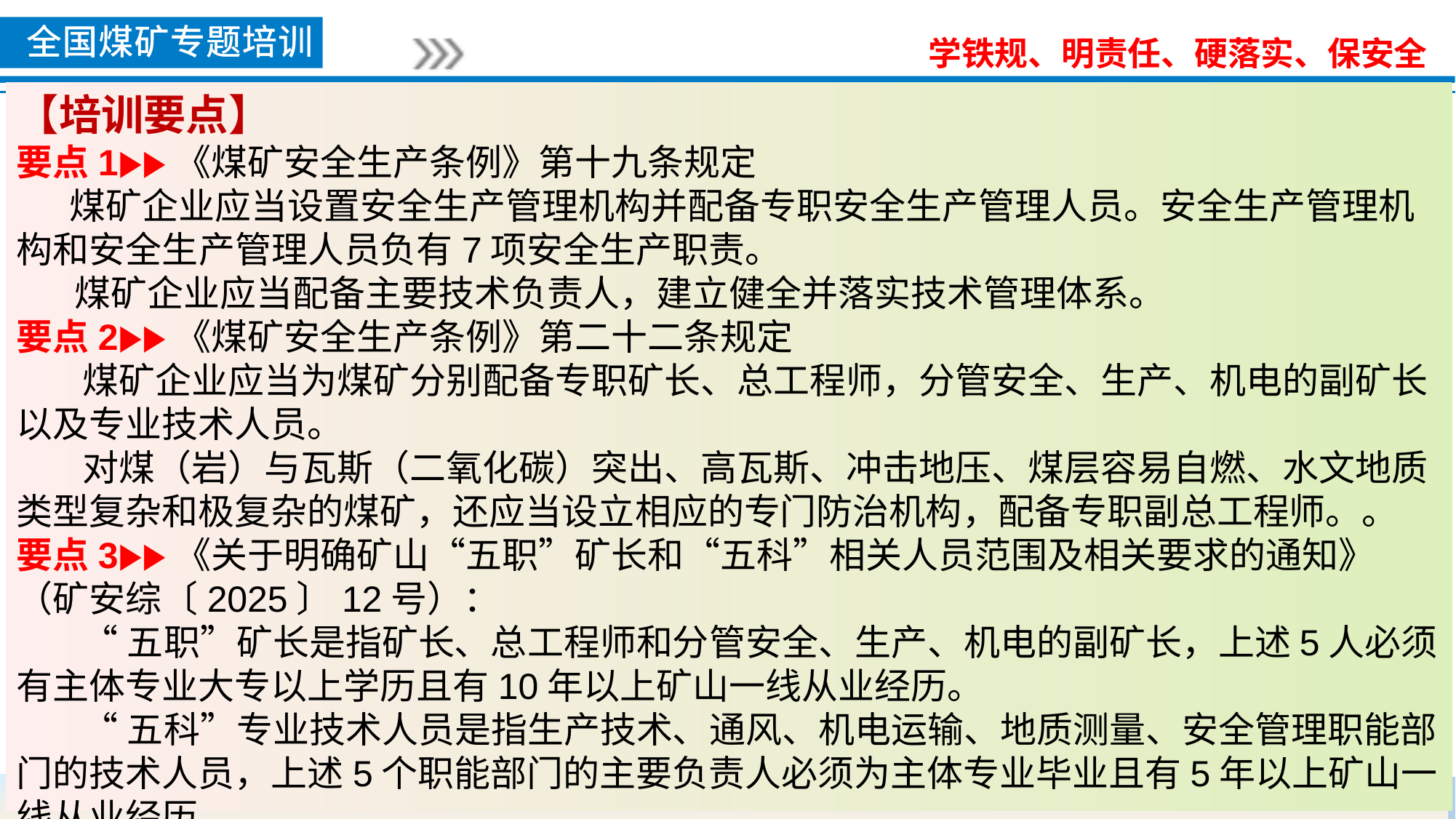

【培训要点】
要点1▶▶《煤矿安全生产条例》第十九条规定
　  煤矿企业应当设置安全生产管理机构并配备专职安全生产管理人员。安全生产管理机构和安全生产管理人员负有7项安全生产职责。
      煤矿企业应当配备主要技术负责人，建立健全并落实技术管理体系。
要点2▶▶《煤矿安全生产条例》第二十二条规定
       煤矿企业应当为煤矿分别配备专职矿长、总工程师，分管安全、生产、机电的副矿长以及专业技术人员。
       对煤（岩）与瓦斯（二氧化碳）突出、高瓦斯、冲击地压、煤层容易自燃、水文地质类型复杂和极复杂的煤矿，还应当设立相应的专门防治机构，配备专职副总工程师。。
要点3▶▶《关于明确矿山“五职”矿长和“五科”相关人员范围及相关要求的通知》（矿安综〔2025〕12号）：
        “五职”矿长是指矿长、总工程师和分管安全、生产、机电的副矿长，上述5人必须有主体专业大专以上学历且有10年以上矿山一线从业经历。
        “五科”专业技术人员是指生产技术、通风、机电运输、地质测量、安全管理职能部门的技术人员，上述5个职能部门的主要负责人必须为主体专业毕业且有5年以上矿山一线从业经历。